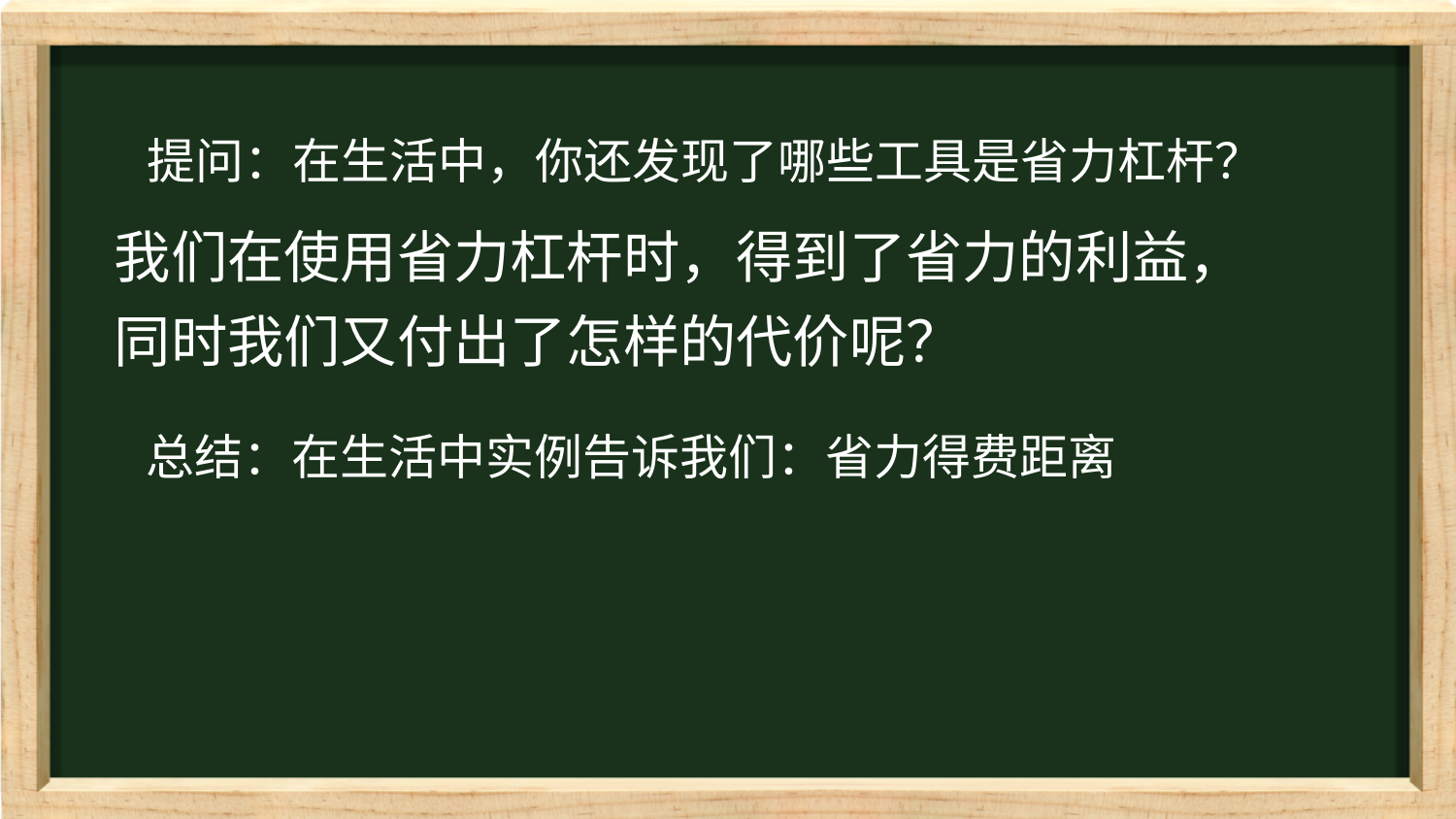

提问：在生活中，你还发现了哪些工具是省力杠杆？
我们在使用省力杠杆时，得到了省力的利益，同时我们又付出了怎样的代价呢？
总结：在生活中实例告诉我们：省力得费距离